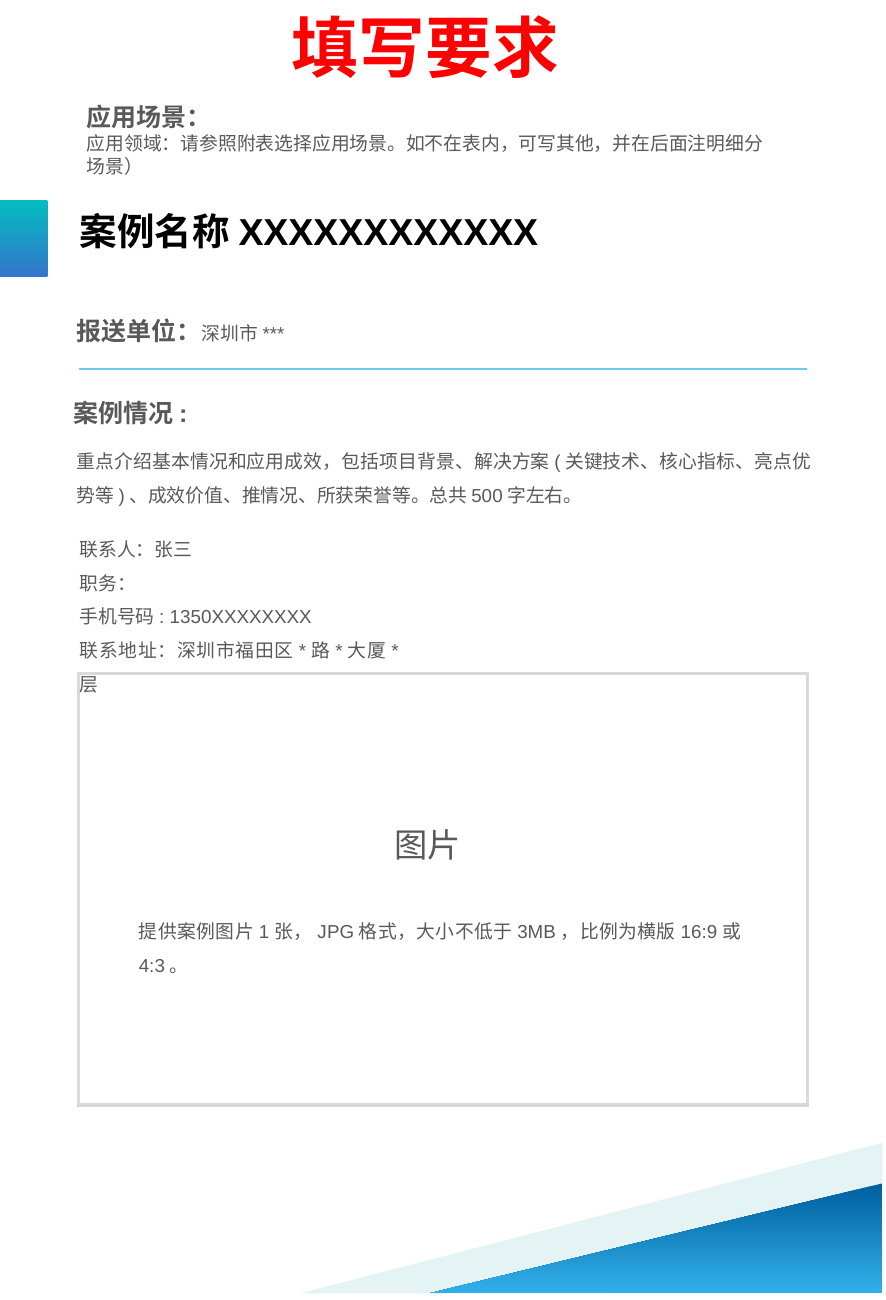

填写要求
应用场景：
应用领域：请参照附表选择应用场景。如不在表内，可写其他，并在后面注明细分场景）

案例名称XXXXXXXXXXXX

报送单位：深圳市***

案例情况:
重点介绍基本情况和应用成效，包括项目背景、解决方案(关键技术、核心指标、亮点优势等)、成效价值、推情况、所获荣誉等。总共500字左右。
联系人：张三
职务：
手机号码: 1350XXXXXXXX
联系地址：深圳市福田区*路*大厦*层

图片
提供案例图片1张，JPG格式，大小不低于3MB，比例为横版16:9或4:3。